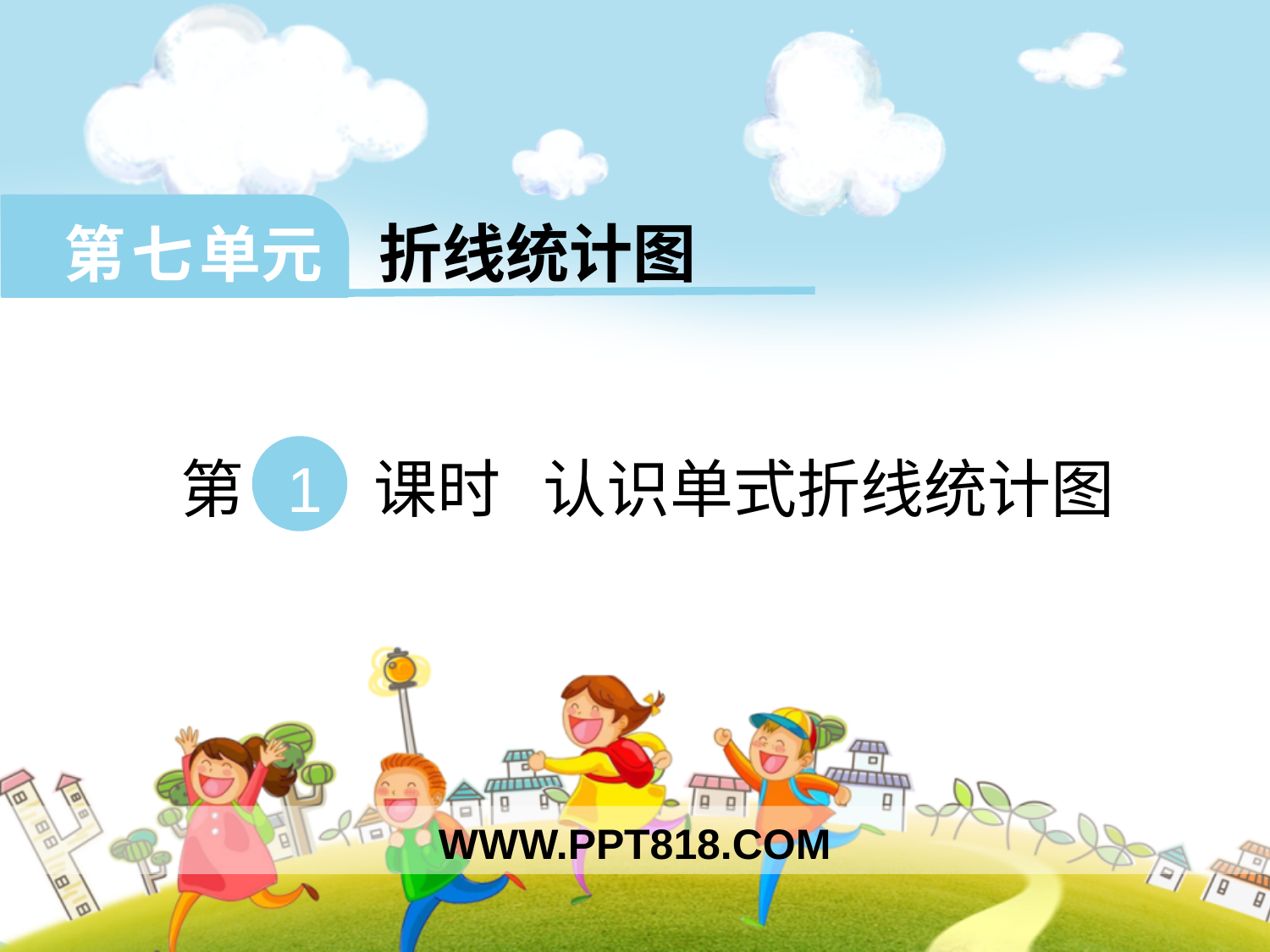

第 七 单元    折线统计图

  第  1  课时   认识单式折线统计图
WWW.PPT818.COM